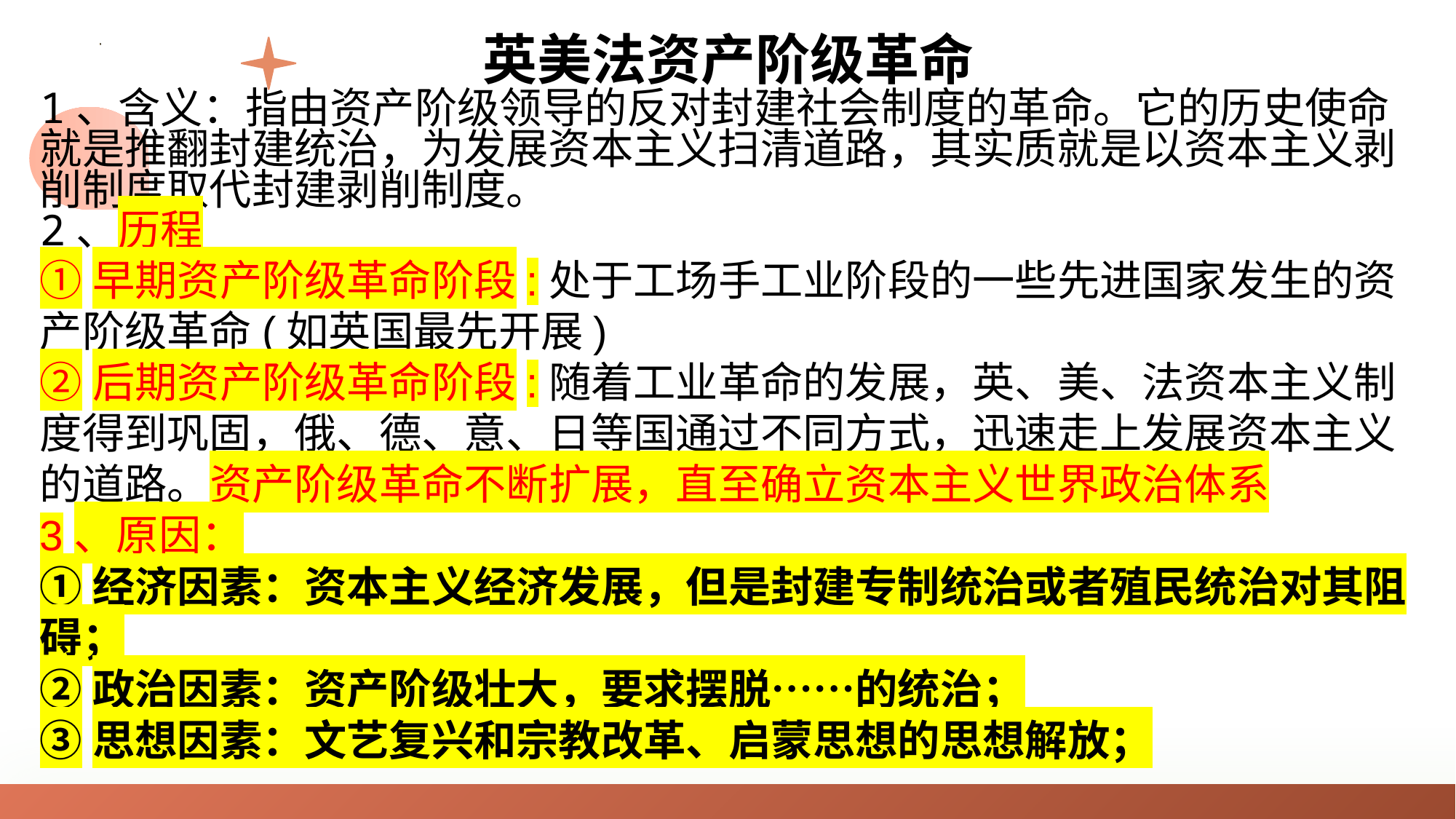

英美法资产阶级革命
1、含义：指由资产阶级领导的反对封建社会制度的革命。它的历史使命就是推翻封建统治，为发展资本主义扫清道路，其实质就是以资本主义剥削制度取代封建剥削制度。
2、历程
①早期资产阶级革命阶段:处于工场手工业阶段的一些先进国家发生的资产阶级革命(如英国最先开展)
②后期资产阶级革命阶段:随着工业革命的发展，英、美、法资本主义制度得到巩固，俄、德、意、日等国通过不同方式，迅速走上发展资本主义的道路。资产阶级革命不断扩展，直至确立资本主义世界政治体系
3、原因：
①经济因素：资本主义经济发展，但是封建专制统治或者殖民统治对其阻碍；
②政治因素：资产阶级壮大，要求摆脱……的统治；
③思想因素：文艺复兴和宗教改革、启蒙思想的思想解放；

稿定PPT